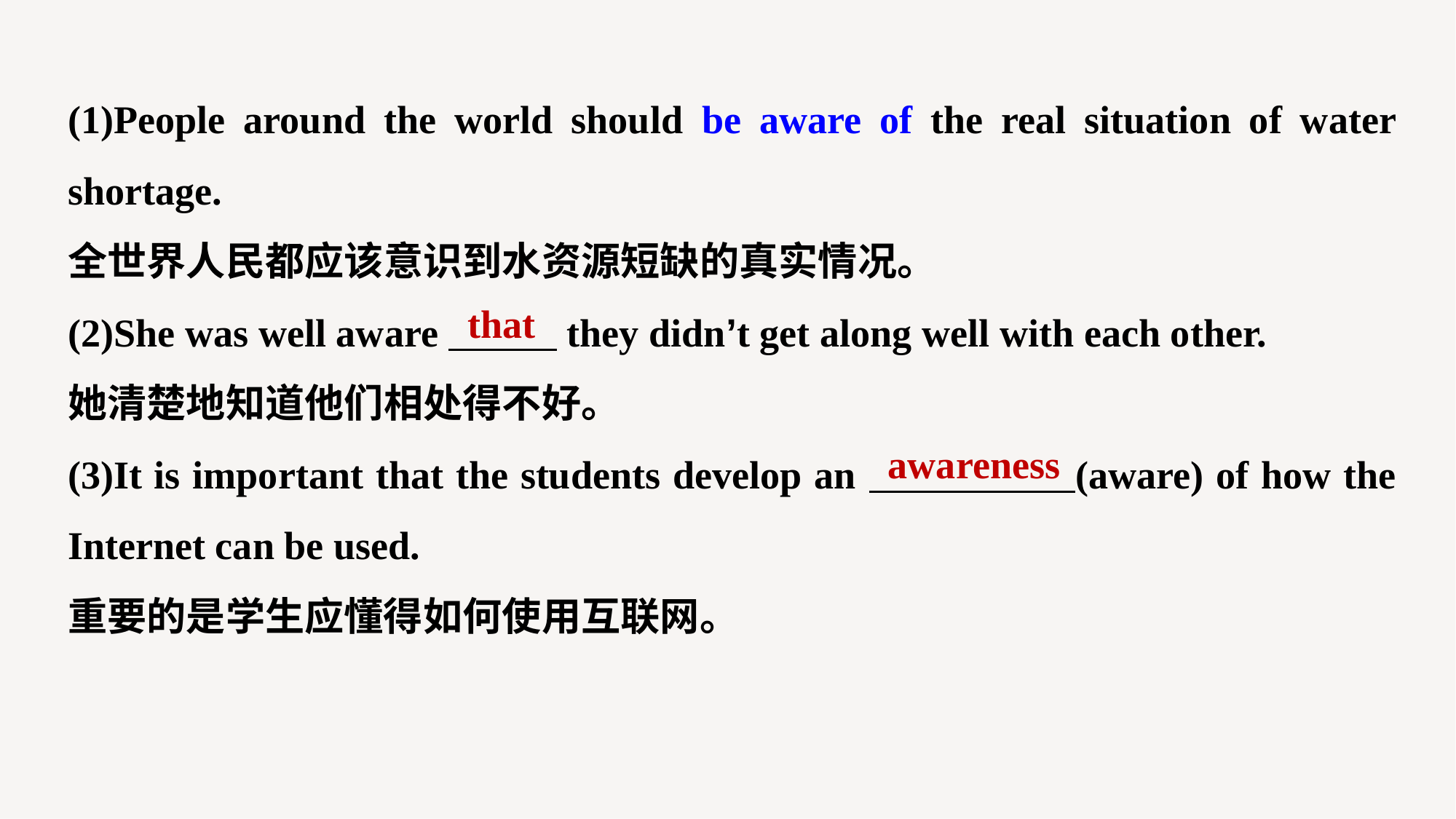

(1)People around the world should be aware of the real situation of water shortage.
全世界人民都应该意识到水资源短缺的真实情况。
(2)She was well aware             they didn’t get along well with each other.
她清楚地知道他们相处得不好。
(3)It is important that the students develop an                  (aware) of how the Internet can be used.
重要的是学生应懂得如何使用互联网。
that
awareness